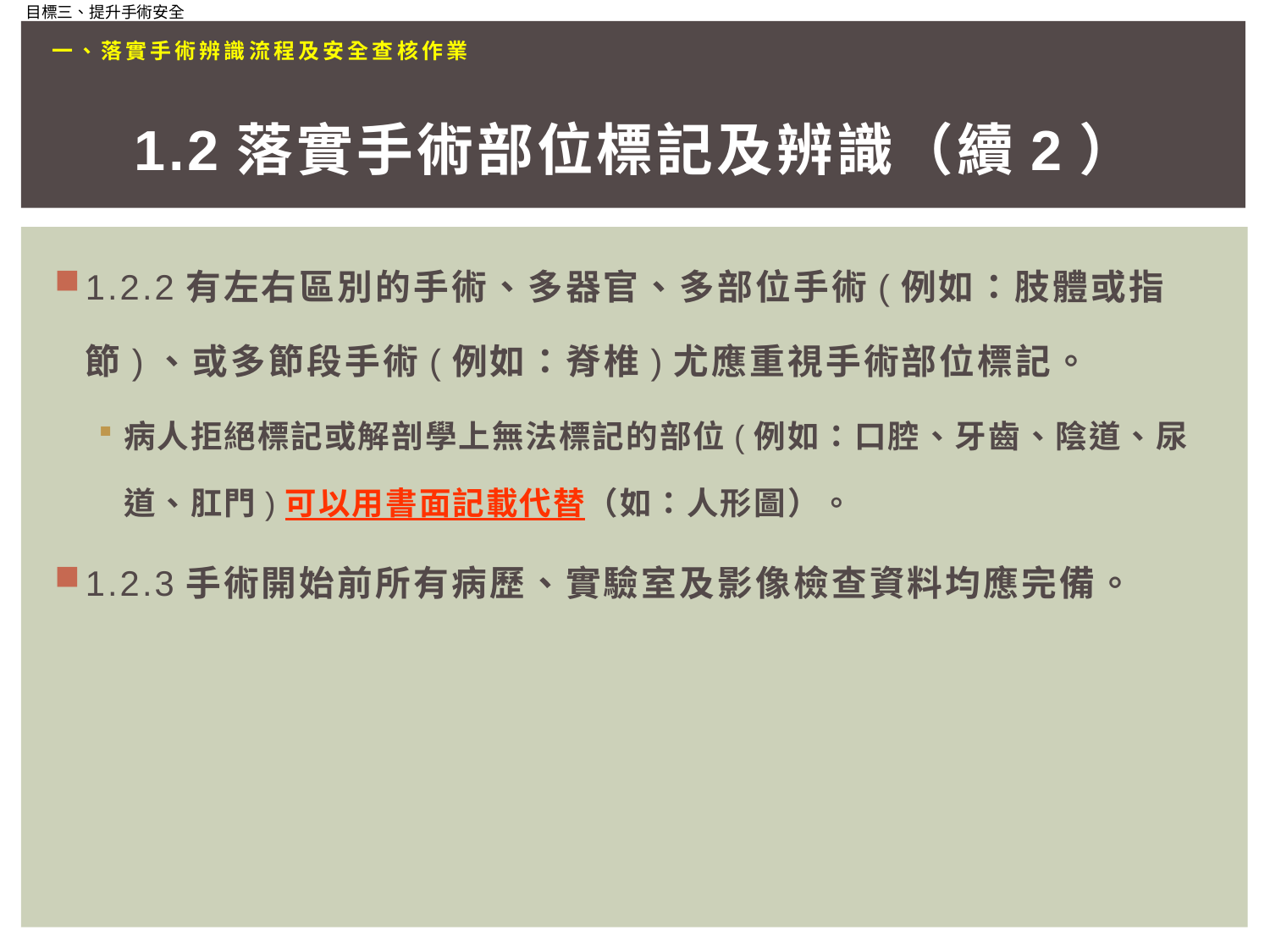

一、落實手術辨識流程及安全查核作業
# 1.2落實手術部位標記及辨識（續2）
1.2.2有左右區別的手術、多器官、多部位手術(例如：肢體或指節)、或多節段手術(例如：脊椎)尤應重視手術部位標記。
病人拒絕標記或解剖學上無法標記的部位(例如：口腔、牙齒、陰道、尿道、肛門)可以用書面記載代替（如：人形圖）。
1.2.3手術開始前所有病歷、實驗室及影像檢查資料均應完備。